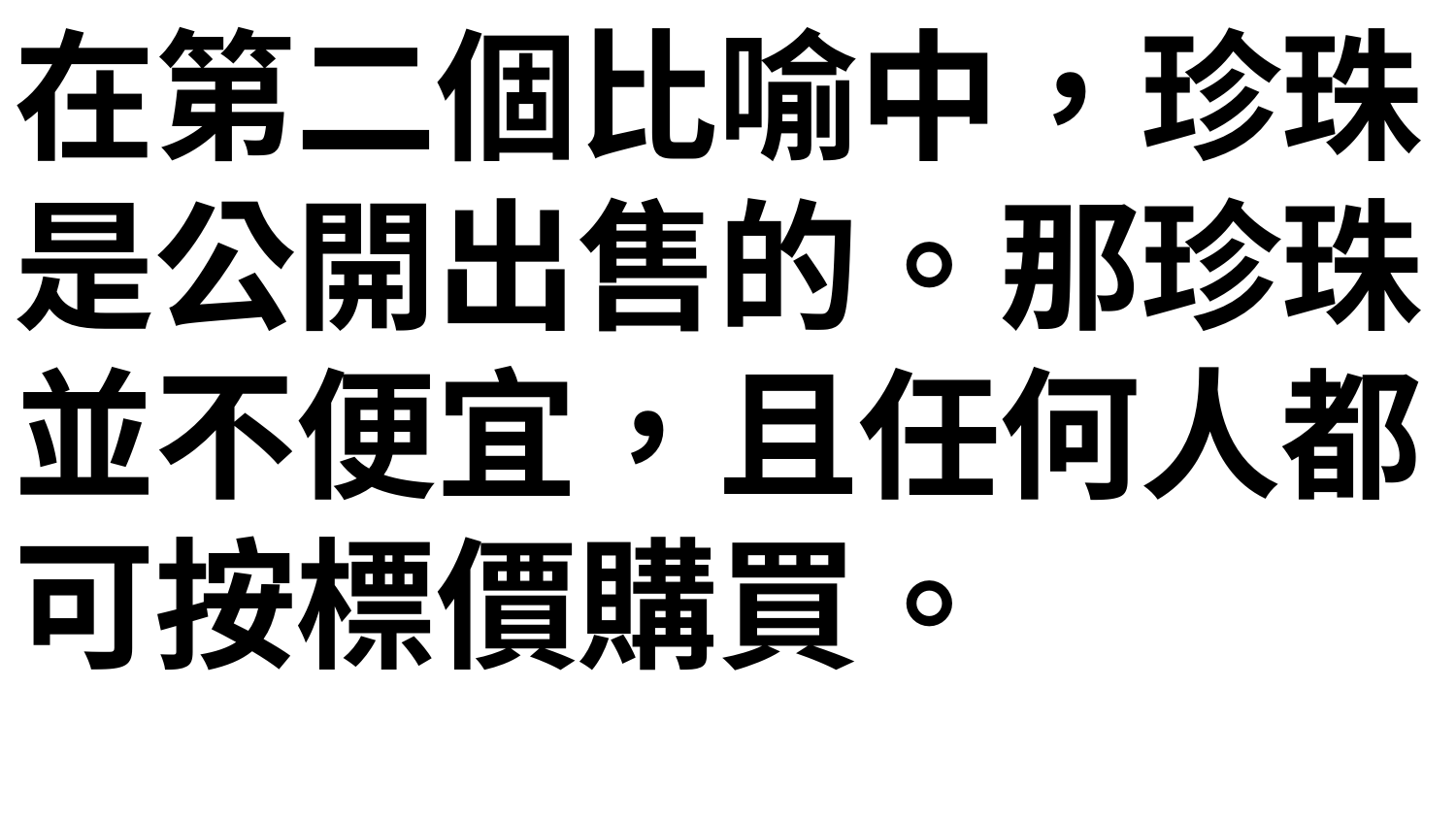

在第二個比喻中，珍珠是公開出售的。那珍珠並不便宜，且任何人都可按標價購買。